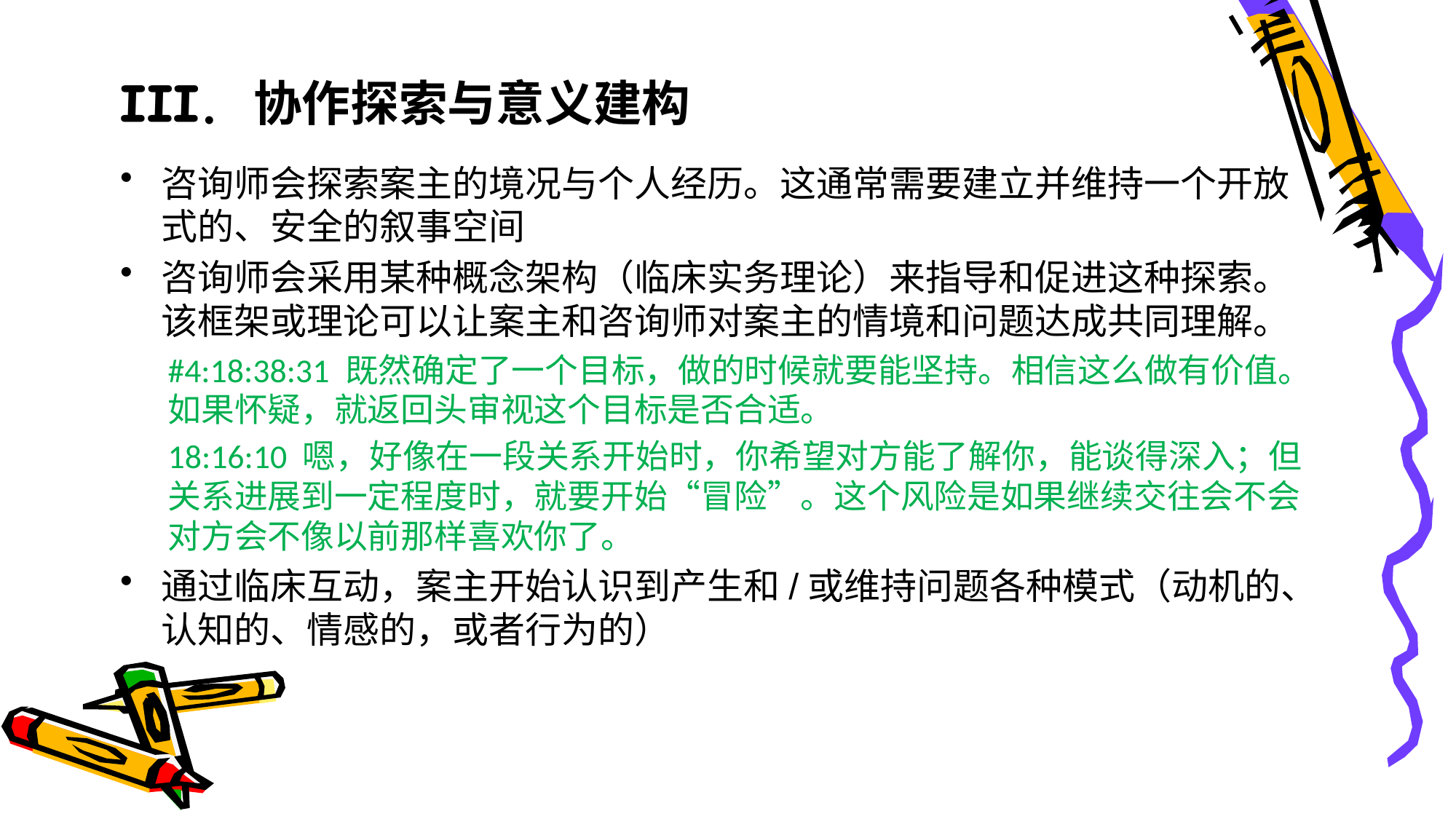

# III. 协作探索与意义建构
咨询师会探索案主的境况与个人经历。这通常需要建立并维持一个开放式的、安全的叙事空间
咨询师会采用某种概念架构（临床实务理论）来指导和促进这种探索。该框架或理论可以让案主和咨询师对案主的情境和问题达成共同理解。
#4:18:38:31 既然确定了一个目标，做的时候就要能坚持。相信这么做有价值。如果怀疑，就返回头审视这个目标是否合适。
18:16:10 嗯，好像在一段关系开始时，你希望对方能了解你，能谈得深入；但关系进展到一定程度时，就要开始“冒险”。这个风险是如果继续交往会不会对方会不像以前那样喜欢你了。
通过临床互动，案主开始认识到产生和/或维持问题各种模式（动机的、认知的、情感的，或者行为的）